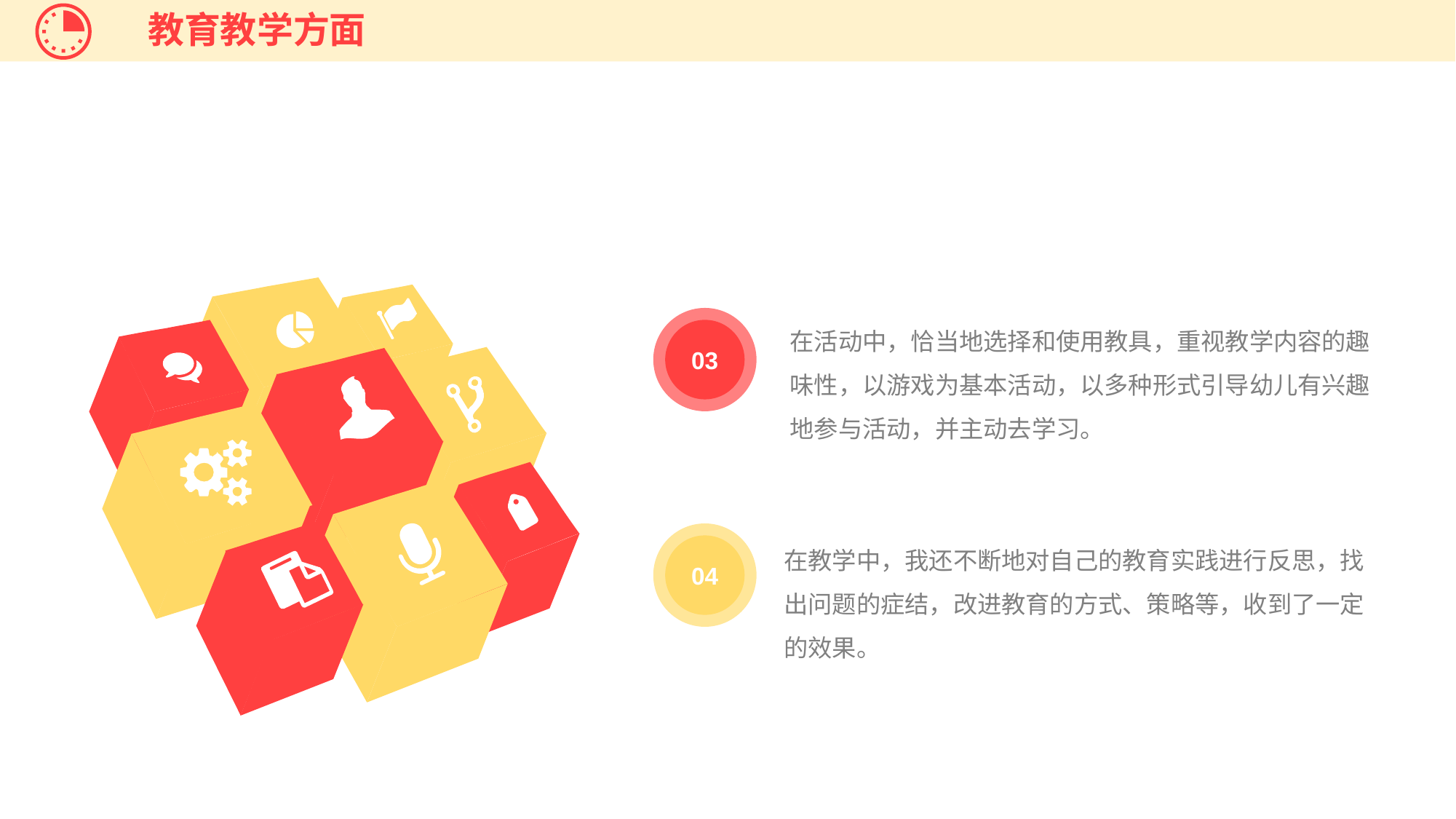

教育教学方面

在活动中，恰当地选择和使用教具，重视教学内容的趣味性，以游戏为基本活动，以多种形式引导幼儿有兴趣地参与活动，并主动去学习。

03

04
在教学中，我还不断地对自己的教育实践进行反思，找出问题的症结，改进教育的方式、策略等，收到了一定的效果。